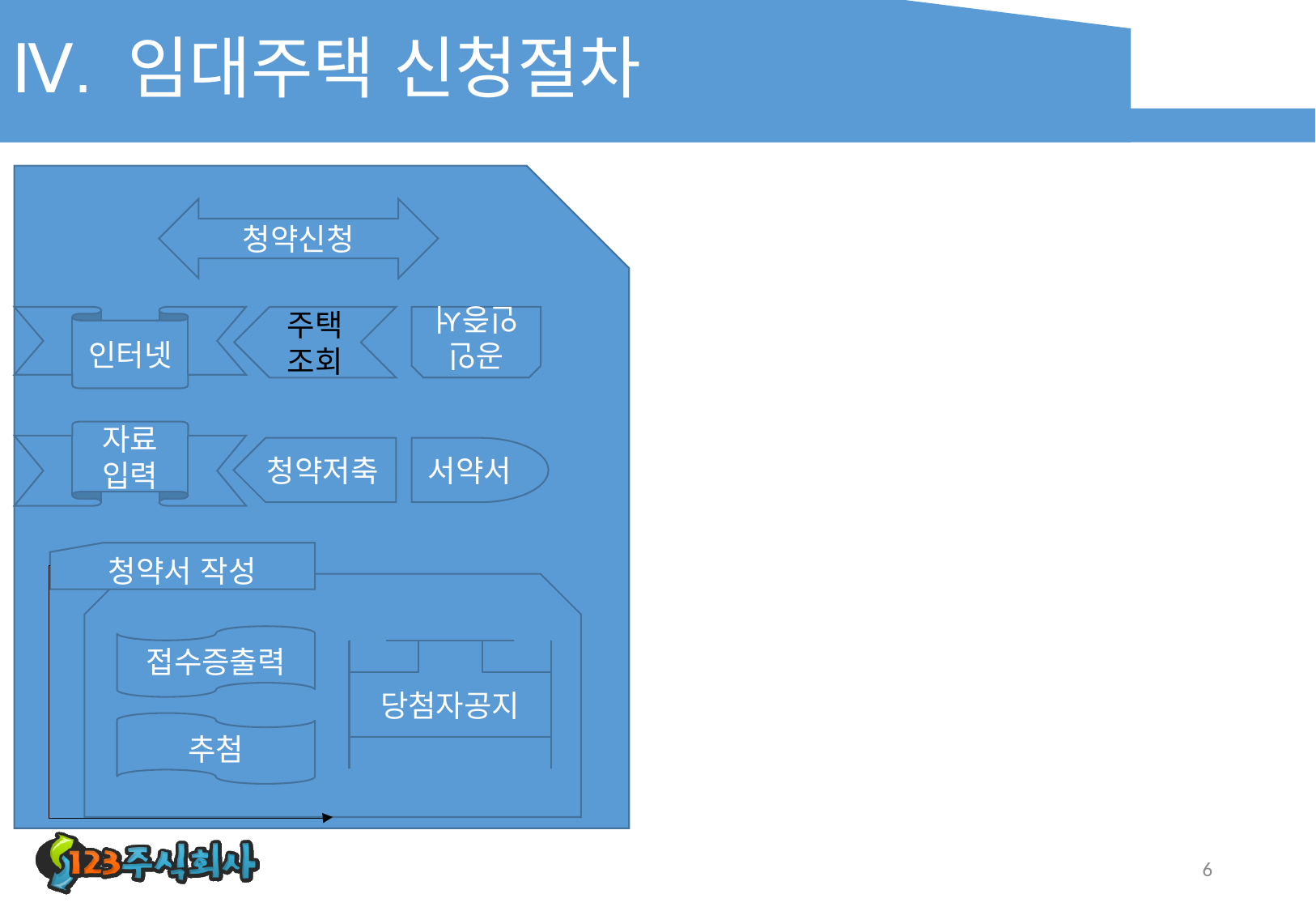

# Ⅳ. 임대주택 신청절차

청약신청
공인
인증서
주택
조회
인터넷
자료
입력
청약저축
서약서
청약서 작성

접수증출력
당첨자공지
추첨
6